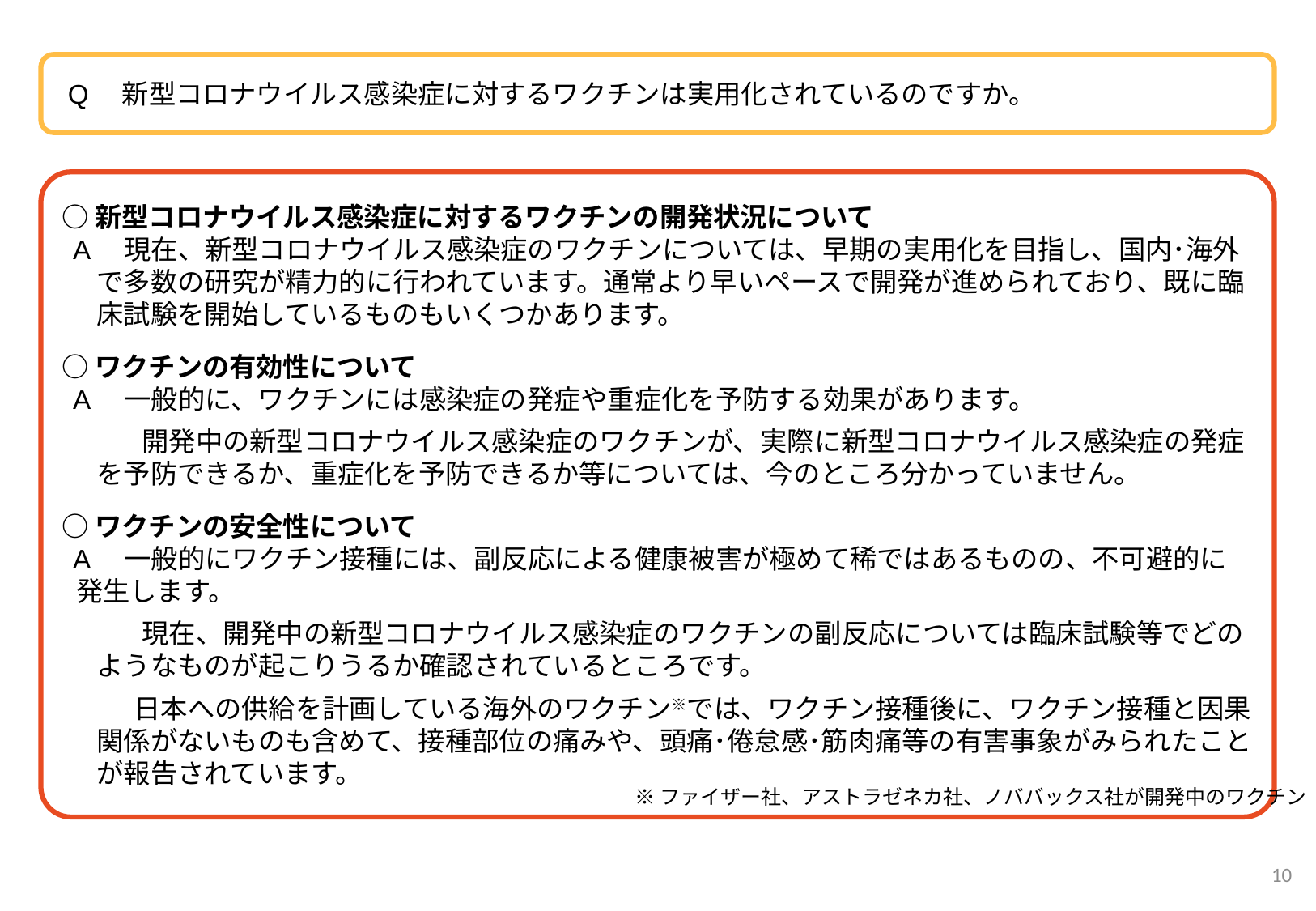

Q　新型コロナウイルス感染症に対するワクチンは実用化されているのですか。
○新型コロナウイルス感染症に対するワクチンの開発状況について
A　現在、新型コロナウイルス感染症のワクチンについては、早期の実用化を目指し、国内･海外で多数の研究が精力的に行われています。通常より早いペースで開発が進められており、既に臨床試験を開始しているものもいくつかあります。
○ワクチンの有効性について
A　一般的に、ワクチンには感染症の発症や重症化を予防する効果があります。
　　　開発中の新型コロナウイルス感染症のワクチンが、実際に新型コロナウイルス感染症の発症を予防できるか、重症化を予防できるか等については、今のところ分かっていません。
○ワクチンの安全性について
A　一般的にワクチン接種には、副反応による健康被害が極めて稀ではあるものの、不可避的に発生します。
　　　現在、開発中の新型コロナウイルス感染症のワクチンの副反応については臨床試験等でどのようなものが起こりうるか確認されているところです。
 　 　日本への供給を計画している海外のワクチン※では、ワクチン接種後に、ワクチン接種と因果関係がないものも含めて、接種部位の痛みや、頭痛･倦怠感･筋肉痛等の有害事象がみられたことが報告されています。
※ファイザー社、アストラゼネカ社、ノババックス社が開発中のワクチン
10